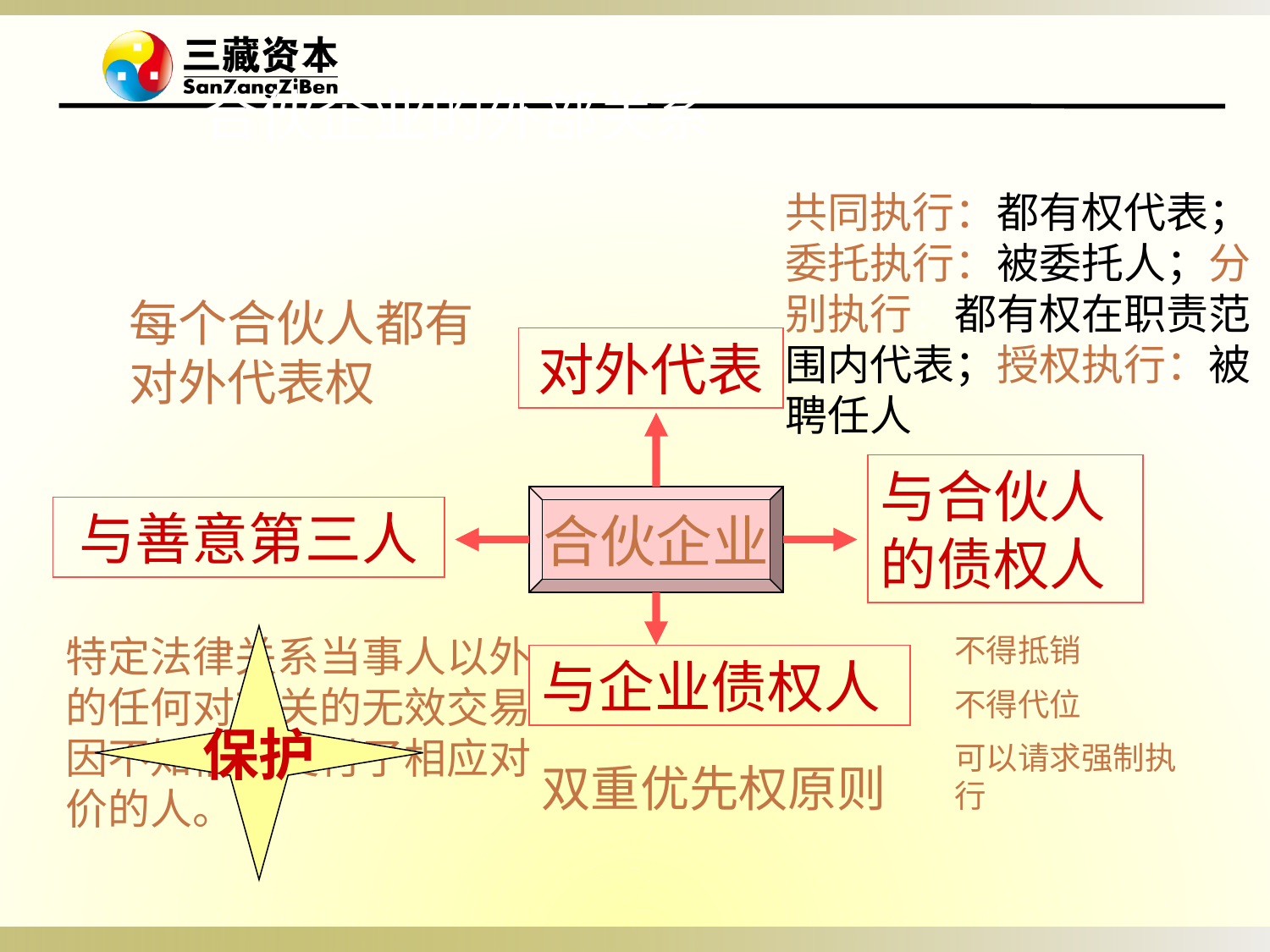

合伙企业的外部关系
共同执行：都有权代表；委托执行：被委托人；分别执行：都有权在职责范围内代表；授权执行：被聘任人
每个合伙人都有对外代表权
对外代表

与合伙人的债权人
合伙企业
与善意第三人

特定法律关系当事人以外的任何对有关的无效交易因不知情而支付了相应对价的人。
不得抵销
不得代位
可以请求强制执行
保护
与企业债权人
双重优先权原则